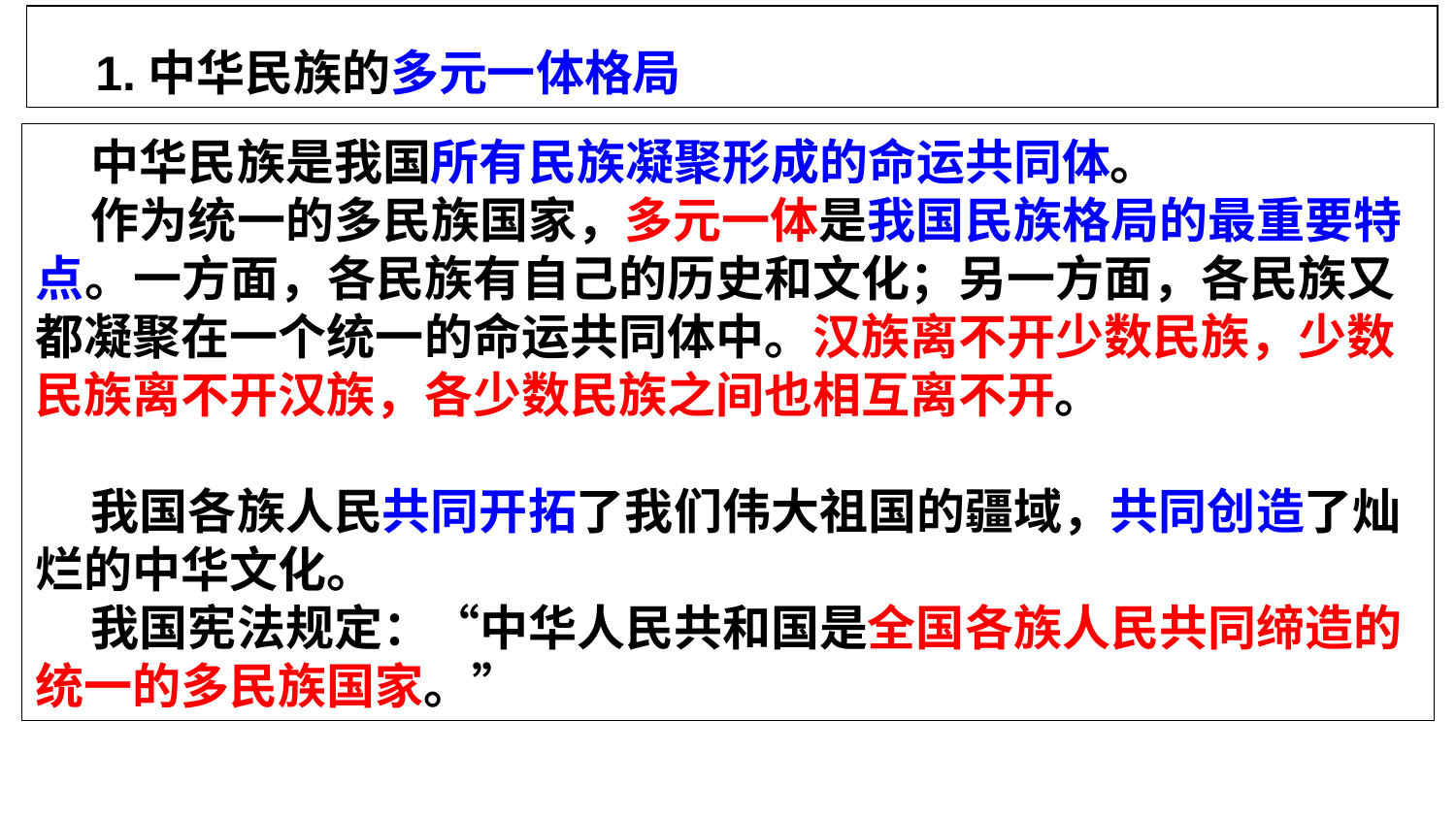

1.中华民族的多元一体格局
    中华民族是我国所有民族凝聚形成的命运共同体。
    作为统一的多民族国家，多元一体是我国民族格局的最重要特点。一方面，各民族有自己的历史和文化；另一方面，各民族又都凝聚在一个统一的命运共同体中。汉族离不开少数民族，少数民族离不开汉族，各少数民族之间也相互离不开。

    我国各族人民共同开拓了我们伟大祖国的疆域，共同创造了灿烂的中华文化。
    我国宪法规定：“中华人民共和国是全国各族人民共同缔造的统一的多民族国家。”